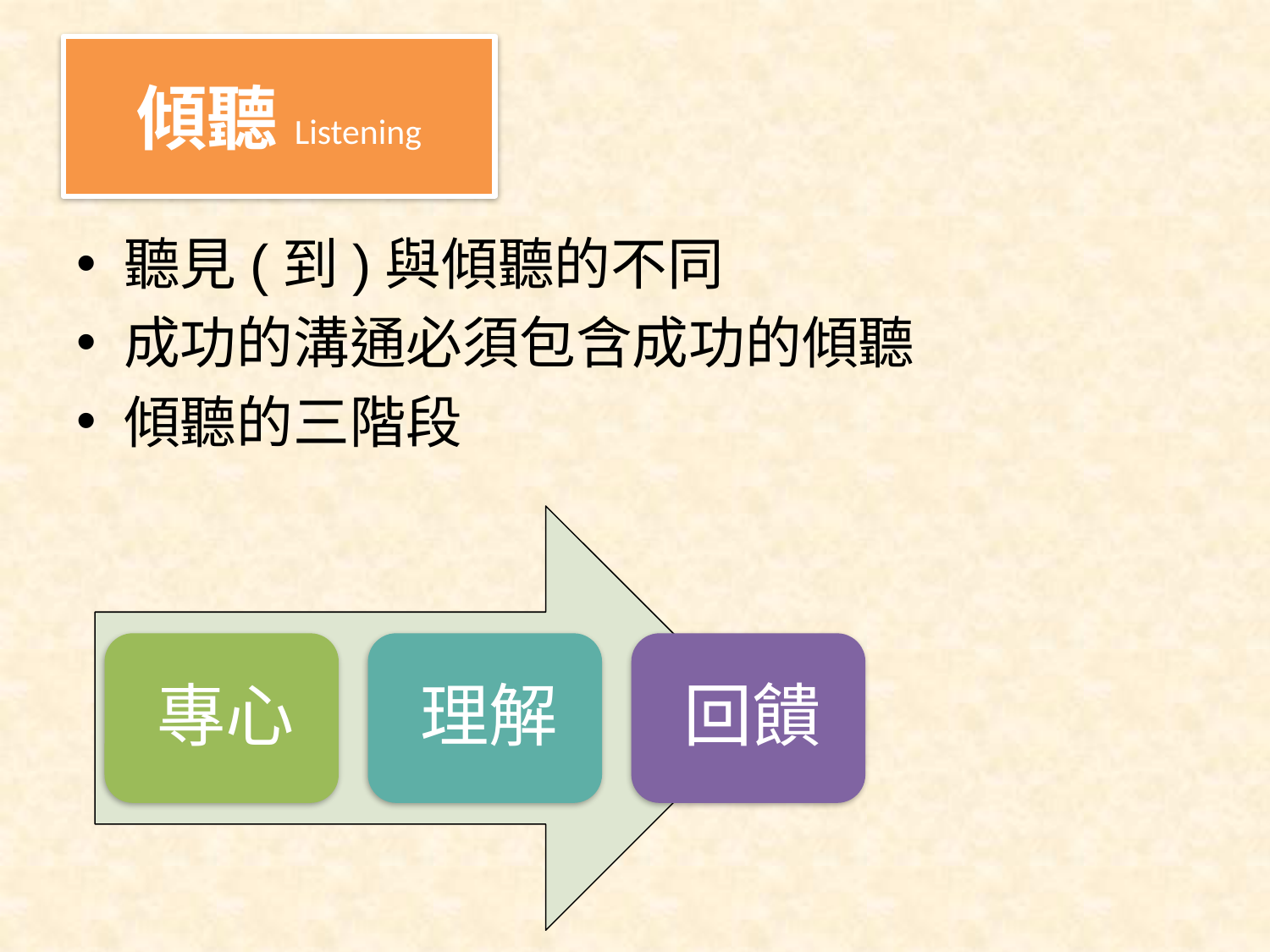

傾聽Listening
#
聽見(到)與傾聽的不同
成功的溝通必須包含成功的傾聽
傾聽的三階段
專心
理解
回饋